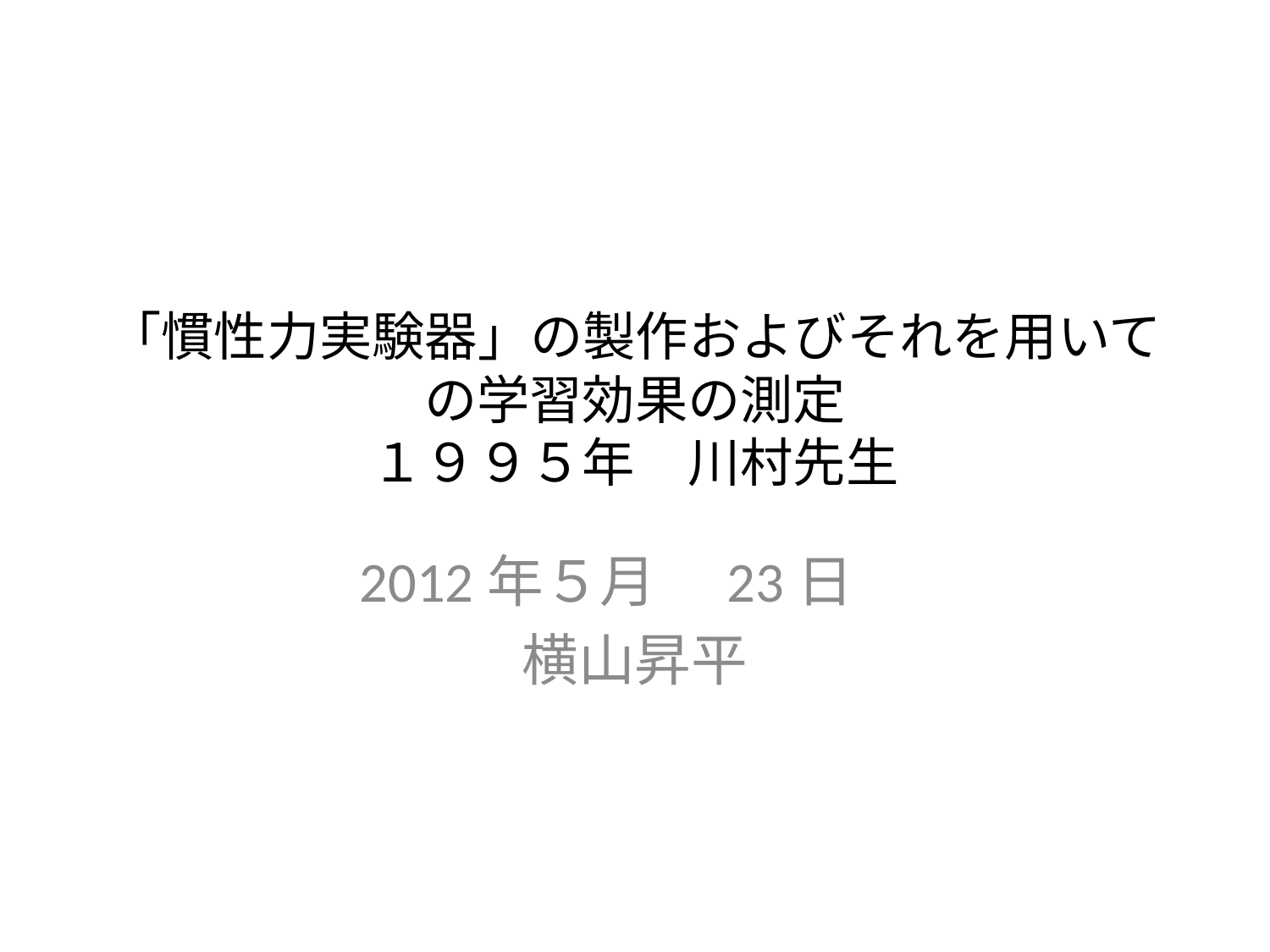

# 「慣性力実験器」の製作およびそれを用いての学習効果の測定 １９９５年　川村先生
2012年５月　23日
横山昇平